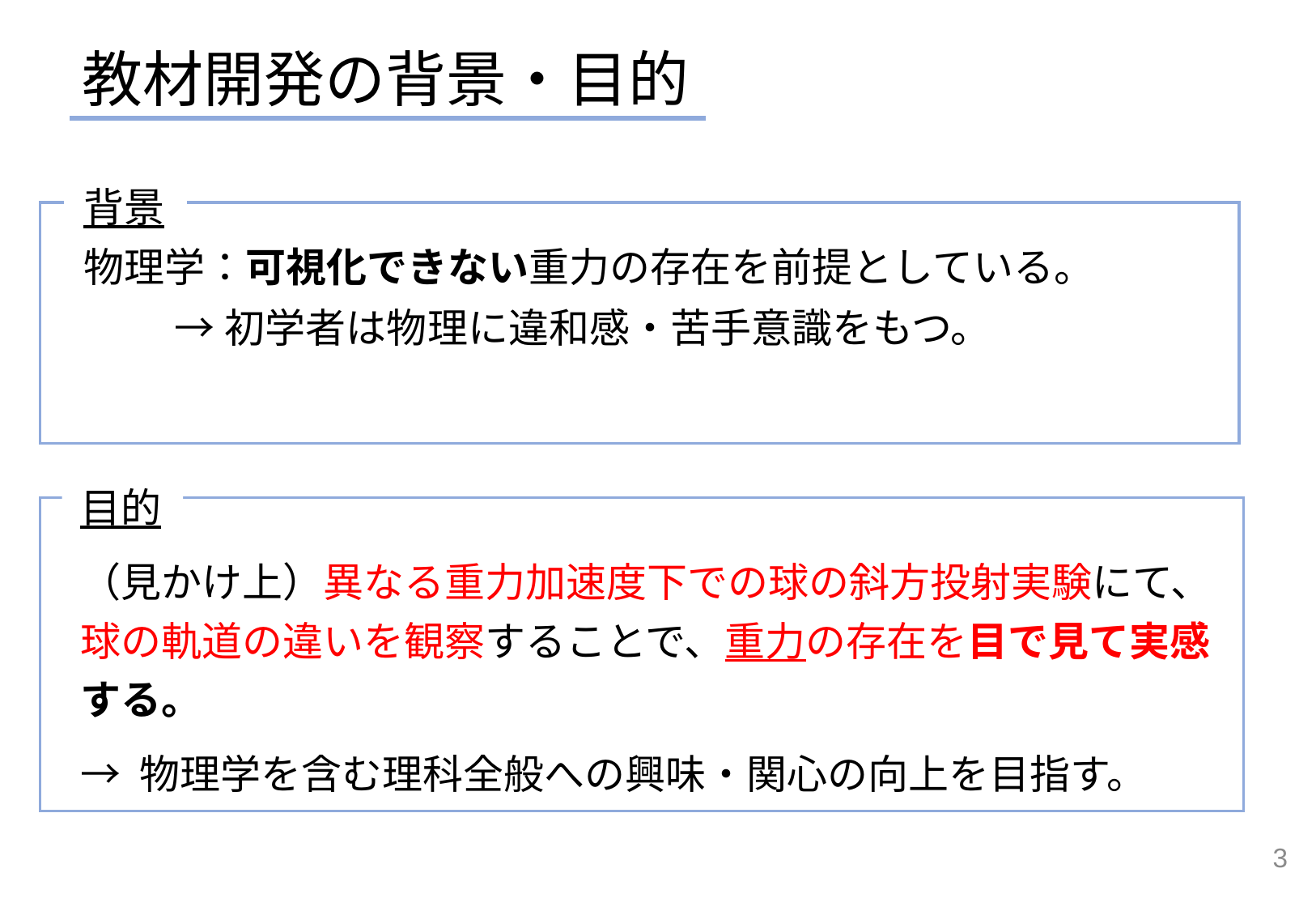

教材開発の背景・目的

背景
物理学：可視化できない重力の存在を前提としている。
          →初学者は物理に違和感・苦手意識をもつ。

目的
（見かけ上）異なる重力加速度下での球の斜方投射実験にて、球の軌道の違いを観察することで、重力の存在を目で見て実感する。
→ 物理学を含む理科全般への興味・関心の向上を目指す。

3